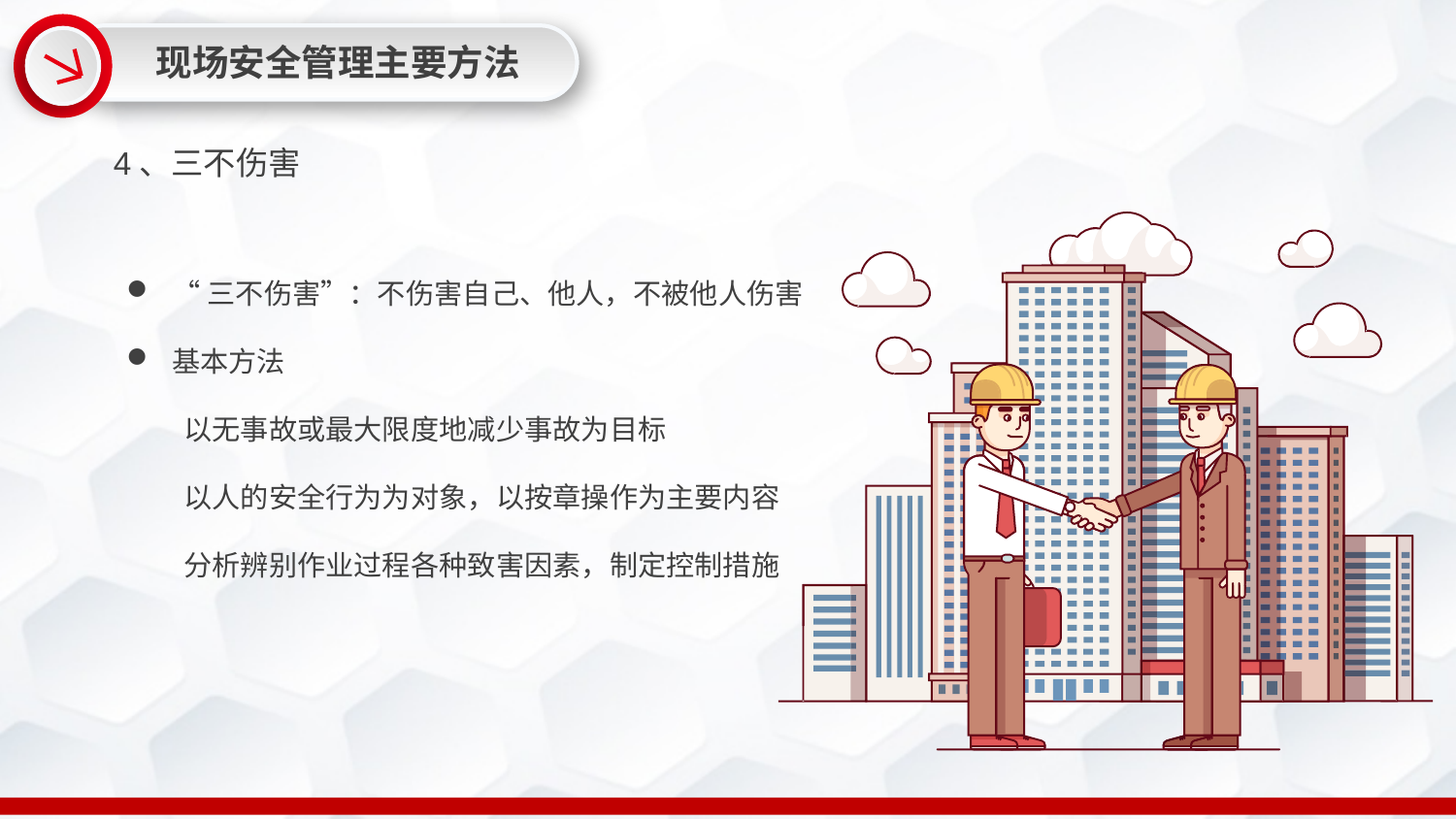

现场安全管理主要方法
4、三不伤害

“三不伤害”：不伤害自己、他人，不被他人伤害
基本方法
        以无事故或最大限度地减少事故为目标
        以人的安全行为为对象，以按章操作为主要内容
        分析辨别作业过程各种致害因素，制定控制措施